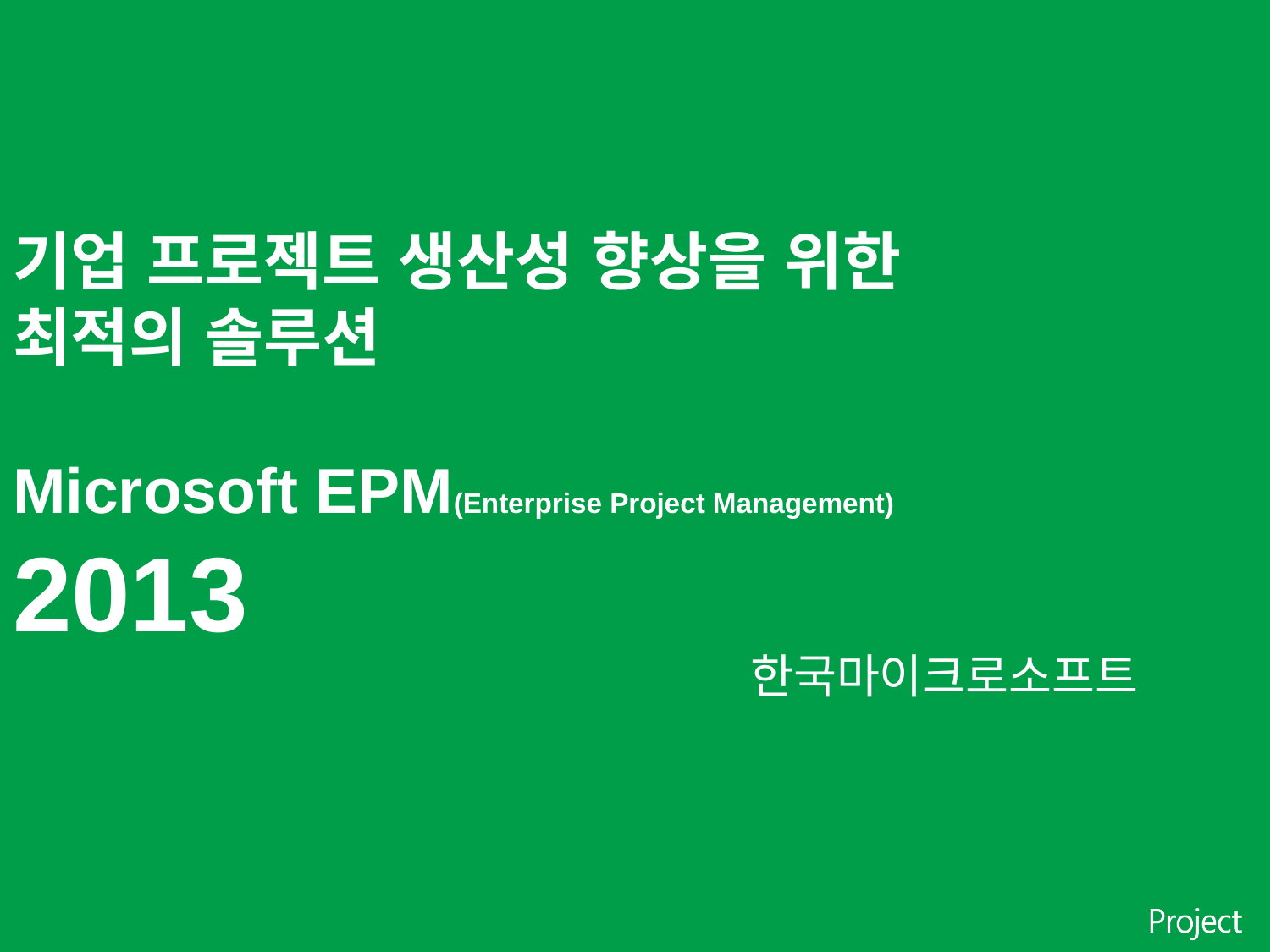

기업 프로젝트 생산성 향상을 위한
최적의 솔루션
Microsoft EPM(Enterprise Project Management)
2013
한국마이크로소프트